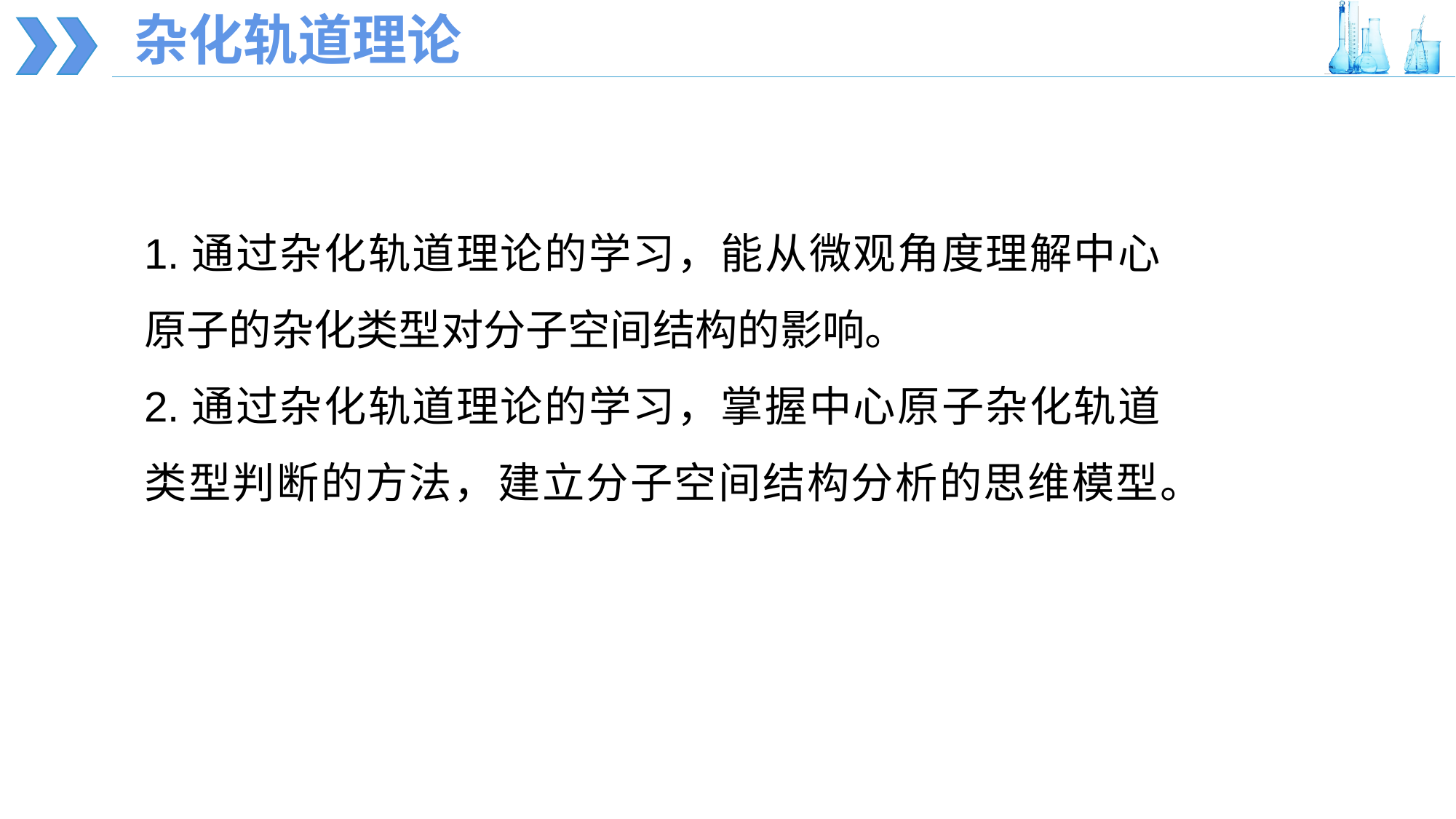

杂化轨道理论
1.通过杂化轨道理论的学习，能从微观角度理解中心原子的杂化类型对分子空间结构的影响。
2.通过杂化轨道理论的学习，掌握中心原子杂化轨道类型判断的方法，建立分子空间结构分析的思维模型。